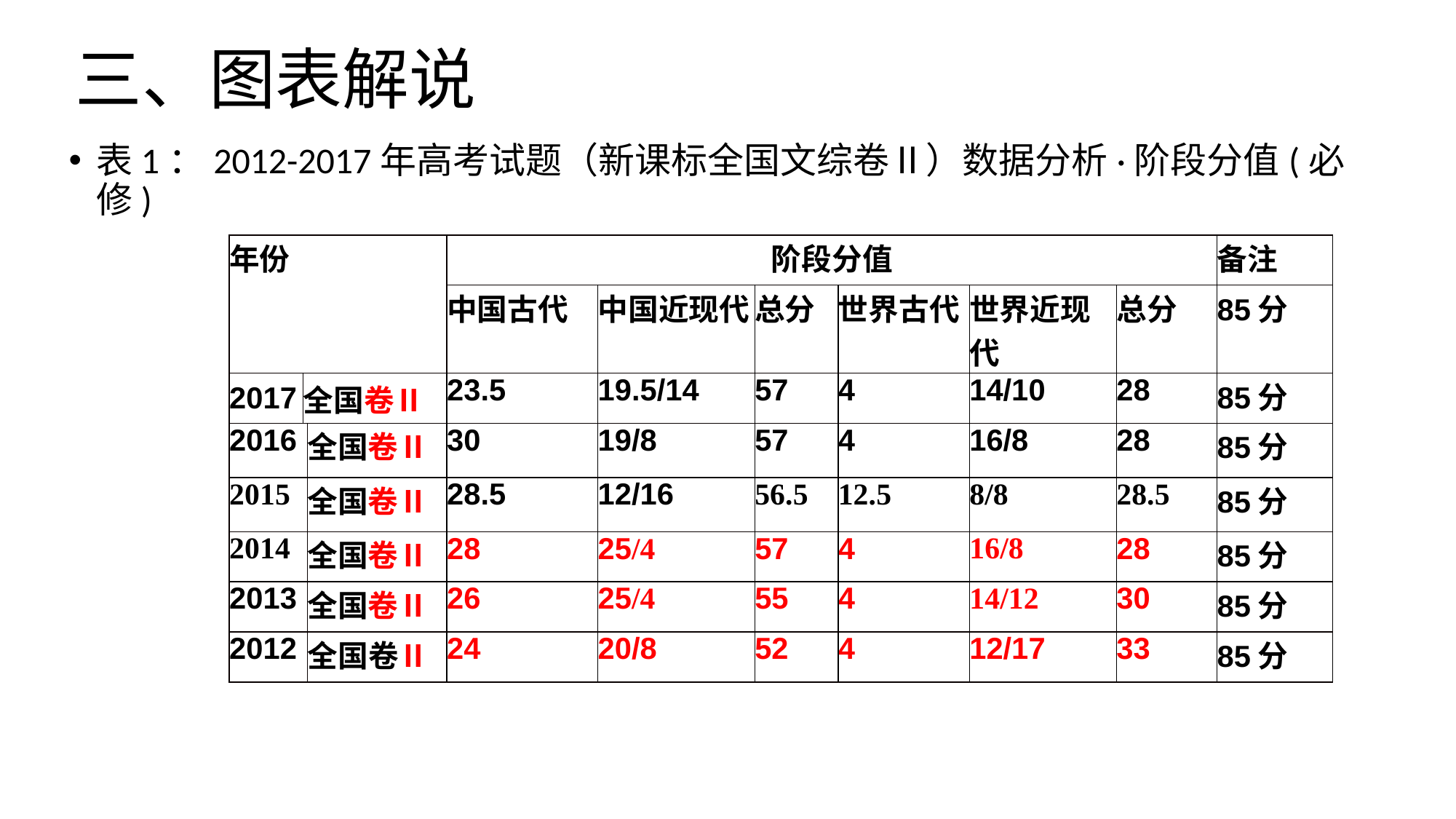

# 三、图表解说
表1：2012-2017年高考试题（新课标全国文综卷Ⅱ）数据分析·阶段分值(必修)
| 年份 |  |  | 阶段分值 |  |  |  |  |  | 备注 |
| --- | --- | --- | --- | --- | --- | --- | --- | --- | --- |
|  |  |  | 中国古代 | 中国近现代 | 总分 | 世界古代 | 世界近现代 | 总分 | 85分 |
| 2017 | 全国卷Ⅱ |  | 23.5 | 19.5/14 | 57 | 4 | 14/10 | 28 | 85分 |
| 2016 |  | 全国卷Ⅱ | 30 | 19/8 | 57 | 4 | 16/8 | 28 | 85分 |
| 2015 |  | 全国卷Ⅱ | 28.5 | 12/16 | 56.5 | 12.5 | 8/8 | 28.5 | 85分 |
| 2014 |  | 全国卷Ⅱ | 28 | 25/4 | 57 | 4 | 16/8 | 28 | 85分 |
| 2013 |  | 全国卷Ⅱ | 26 | 25/4 | 55 | 4 | 14/12 | 30 | 85分 |
| 2012 |  | 全国卷Ⅱ | 24 | 20/8 | 52 | 4 | 12/17 | 33 | 85分 |